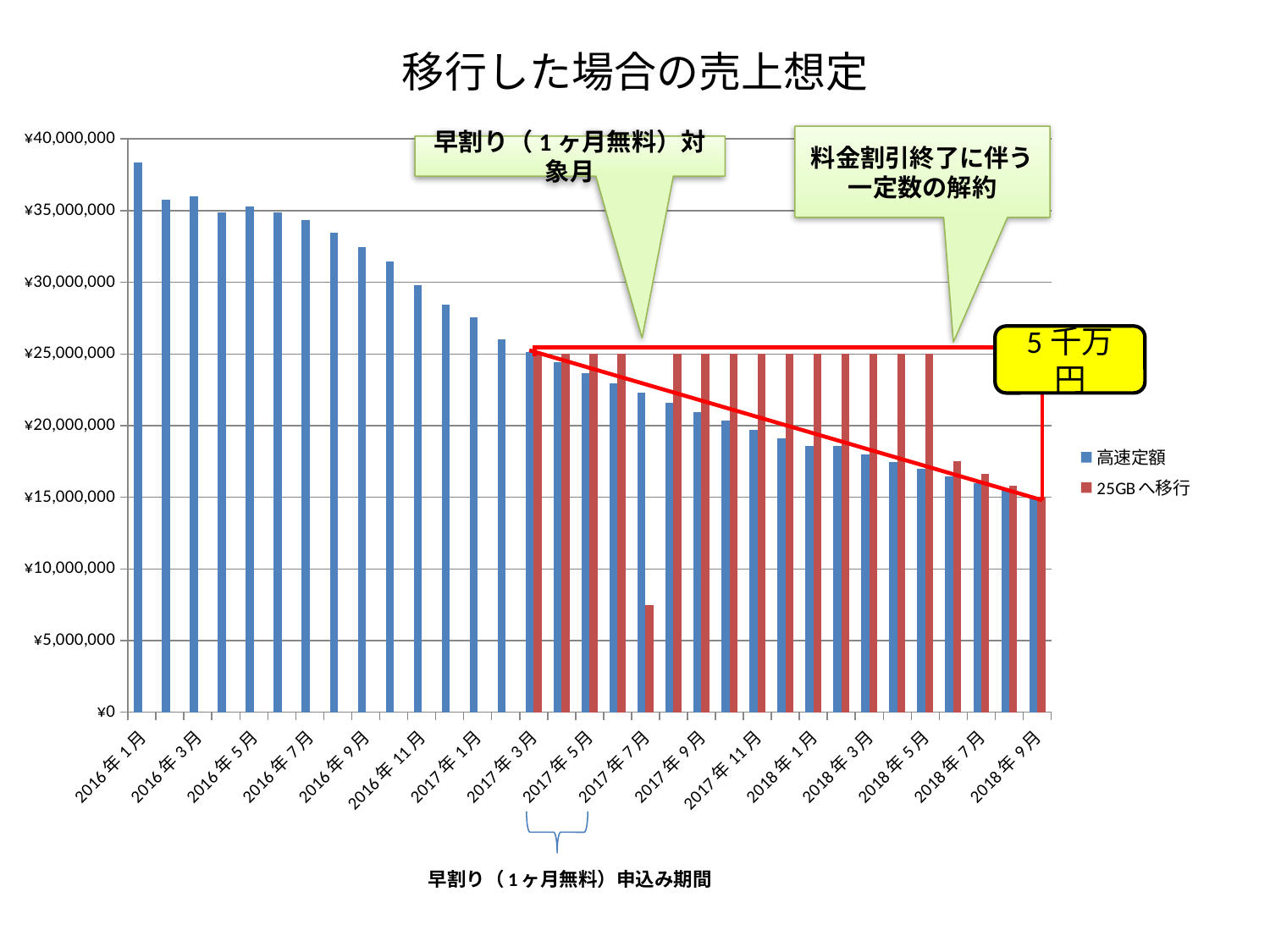

# 移行した場合の売上想定

### Chart

| Category | 高速定額 | 25GBへ移行 |
|---|---|---|
| 42370 | 38383860.0 | None |
| 42401 | 35780080.0 | None |
| 42430 | 35985000.0 | None |
| 42461 | 34894680.0 | None |
| 42491 | 35265040.0 | None |
| 42522 | 34885920.0 | None |
| 42552 | 34353480.0 | None |
| 42583 | 33459720.0 | None |
| 42614 | 32458960.0 | None |
| 42644 | 31429900.0 | None |
| 42675 | 29805180.0 | None |
| 42705 | 28421580.0 | None |
| 42736 | 27568933.0 | None |
| 42767 | 26048820.0 | None |
| 42795 | 25161420.0 | 25006868.0 |
| 42826 | 24406578.0 | 25006868.0 |
| 42856 | 23674380.0 | 25006868.0 |
| 42887 | 22964149.0 | 25006868.0 |
| 42917 | 22275225.0 | 7502061.0 |
| 42948 | 21606968.0 | 25006868.0 |
| 42979 | 20958759.0 | 25006868.0 |
| 43009 | 20329996.0 | 25006868.0 |
| 43040 | 19720096.0 | 25006868.0 |
| 43070 | 19128493.0 | 25006868.0 |
| 43101 | 18554638.0 | 25006868.0 |
| 43132 | 18554638.0 | 25006868.0 |
| 43160 | 17997999.0 | 25006868.0 |
| 43191 | 17458059.0 | 25006868.0 |
| 43221 | 16964318.0 | 25006868.0 |
| 43252 | 16455389.0 | 17504808.0 |
| 43282 | 15961728.0 | 16629568.0 |
| 43313 | 15482877.0 | 15798090.0 |
| 43345 | 15018391.0 | 15008186.0 |
料金割引終了に伴う
一定数の解約
早割り（1ヶ月無料）対象月
5千万円

早割り（1ヶ月無料）申込み期間